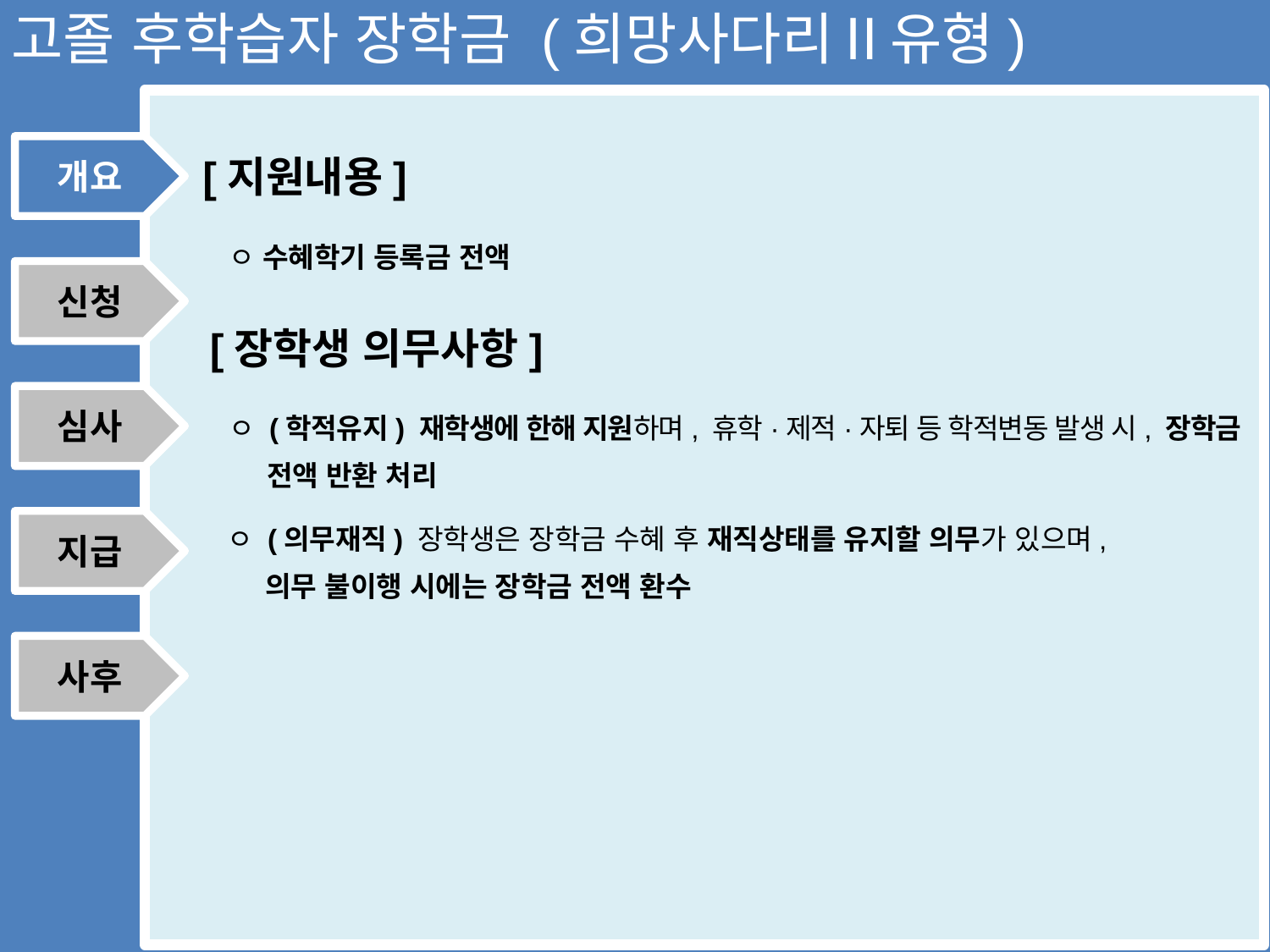

고졸 후학습자 장학금 (희망사다리Ⅱ유형)

개요
[지원내용]
ㅇ 수혜학기 등록금 전액
신청
[장학생 의무사항]
심사
ㅇ (학적유지) 재학생에 한해 지원하며, 휴학·제적·자퇴 등 학적변동 발생 시, 장학금
    전액 반환 처리
ㅇ (의무재직) 장학생은 장학금 수혜 후 재직상태를 유지할 의무가 있으며,
    의무 불이행 시에는 장학금 전액 환수
지급
사후